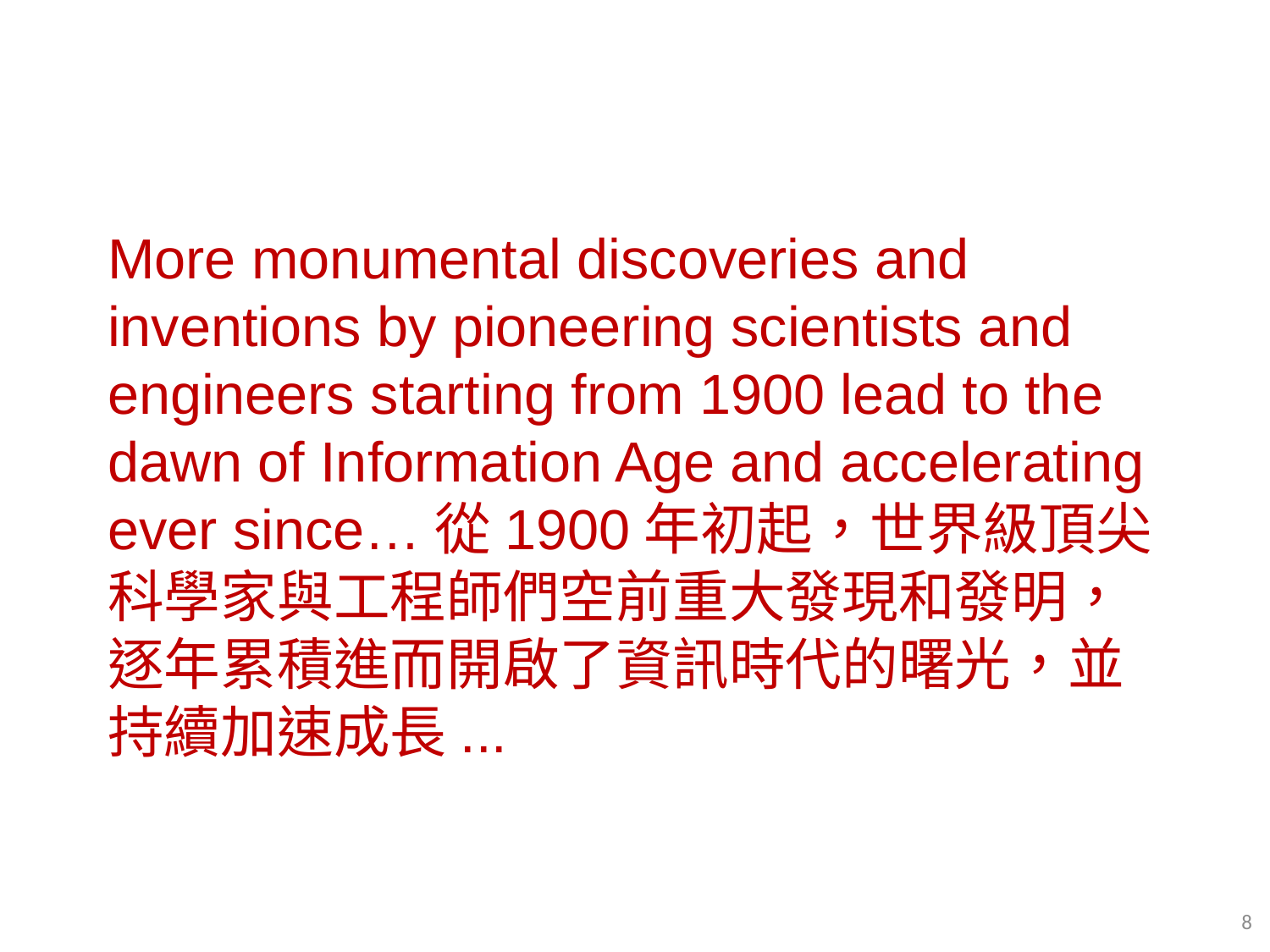

More monumental discoveries and inventions by pioneering scientists and engineers starting from 1900 lead to the dawn of Information Age and accelerating ever since…從1900年初起，世界級頂尖科學家與工程師們空前重大發現和發明，逐年累積進而開啟了資訊時代的曙光，並持續加速成長...
8